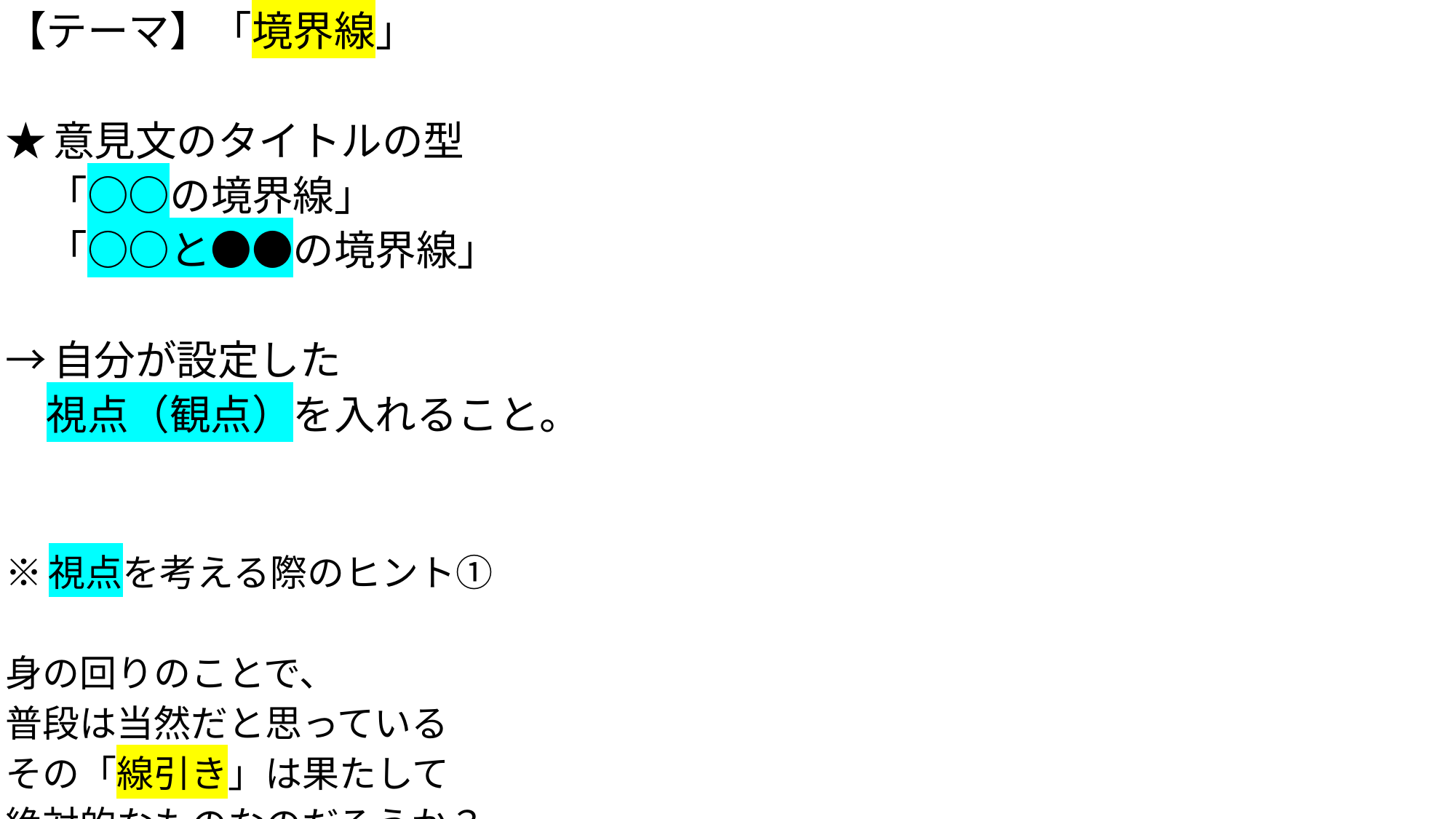

【テーマ】「境界線」

★意見文のタイトルの型
　「○○の境界線」
　「○○と●●の境界線」

→自分が設定した
　視点（観点）を入れること。

※視点を考える際のヒント①

身の回りのことで、
普段は当然だと思っている
その「線引き」は果たして
絶対的なものなのだろうか？